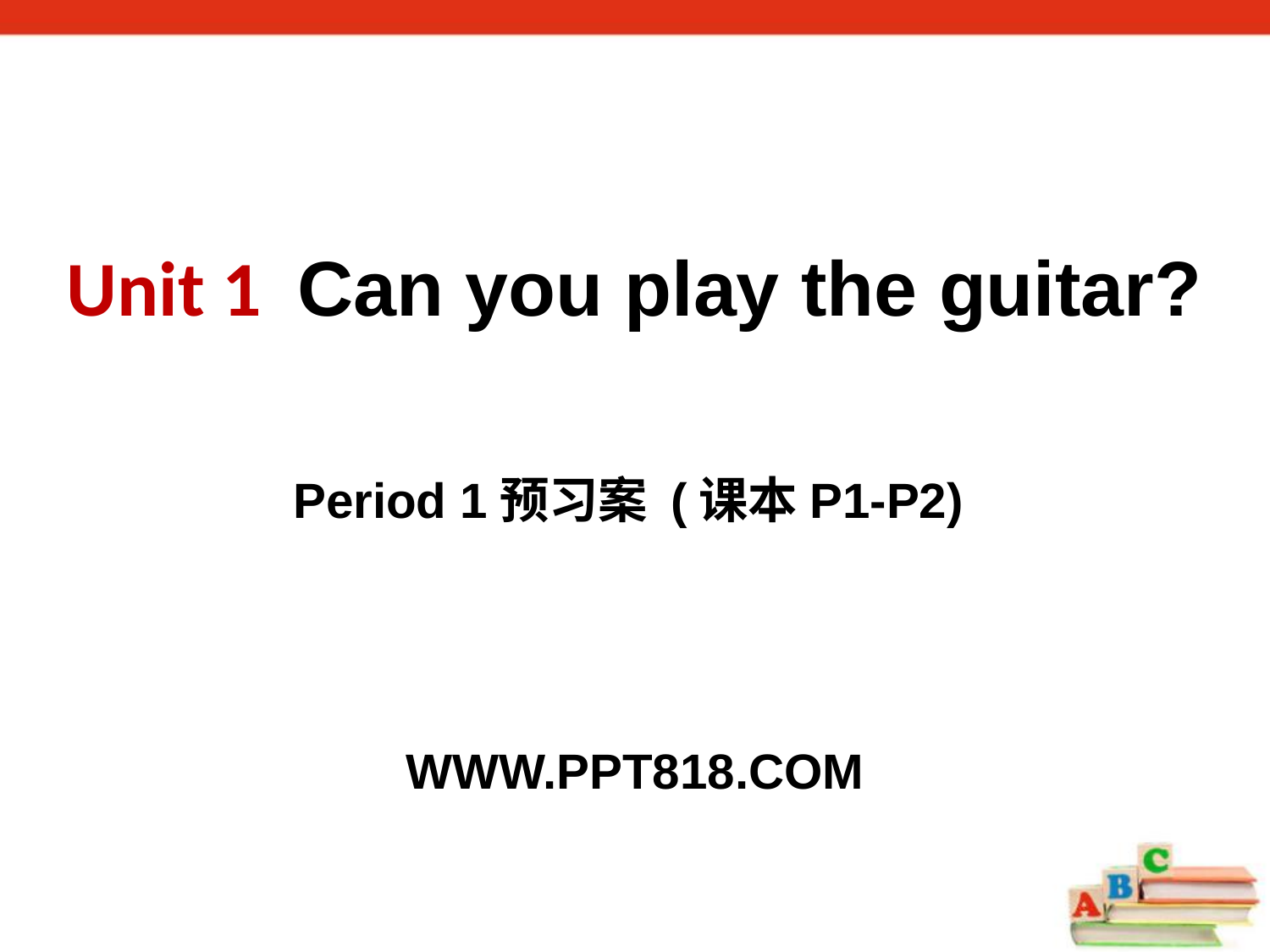

Unit 1  Can you play the guitar?
Period 1预习案 (课本P1-P2)
WWW.PPT818.COM